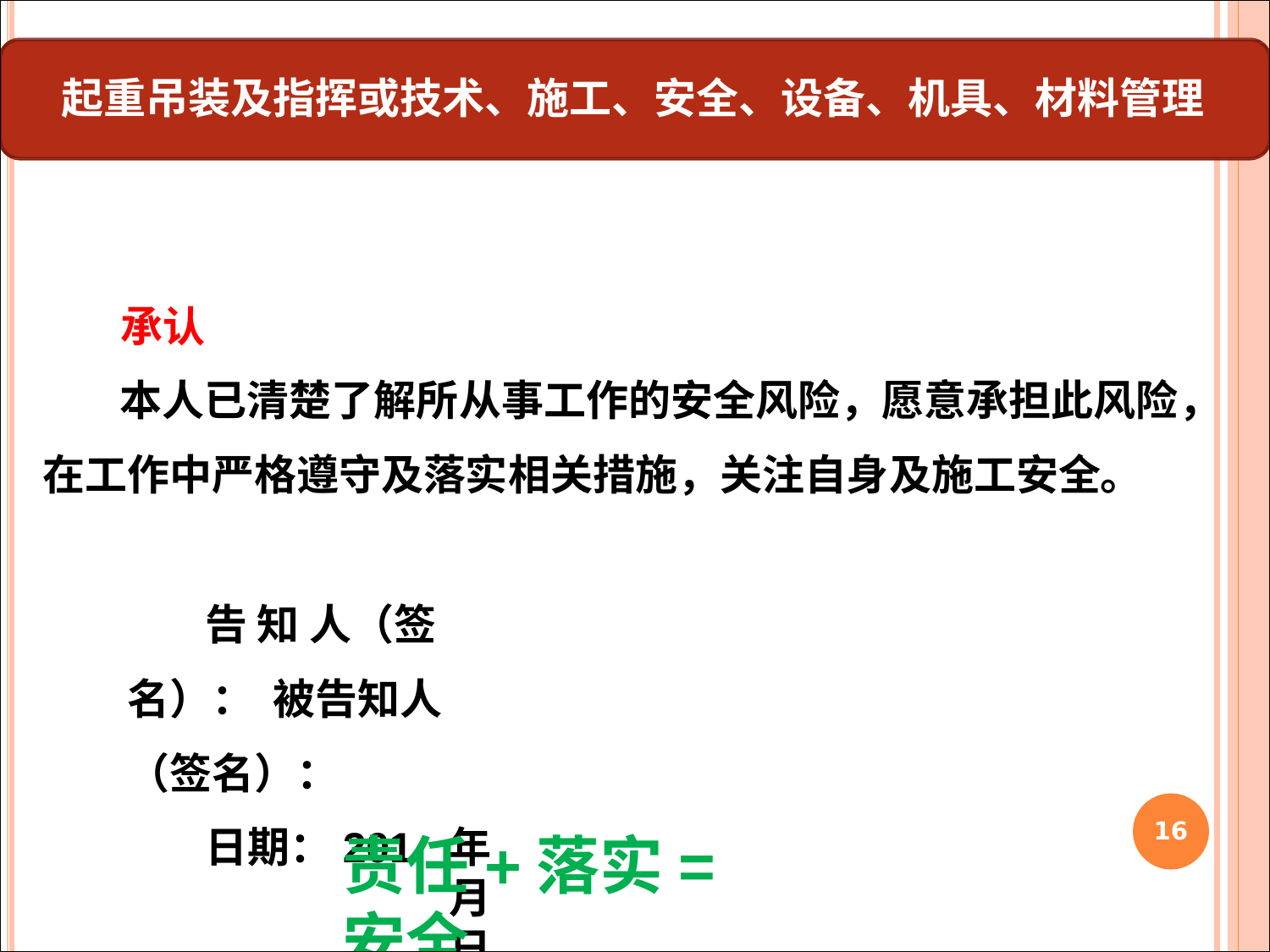

# 起重吊装及指挥或技术、施工、安全、设备、机具、材料管理
承认
本人已清楚了解所从事工作的安全风险，愿意承担此风险， 在工作中严格遵守及落实相关措施，关注自身及施工安全。

告 知 人（签名）：  被告知人（签名）：
日期：201	年	月	日
16
责任+落实=安全